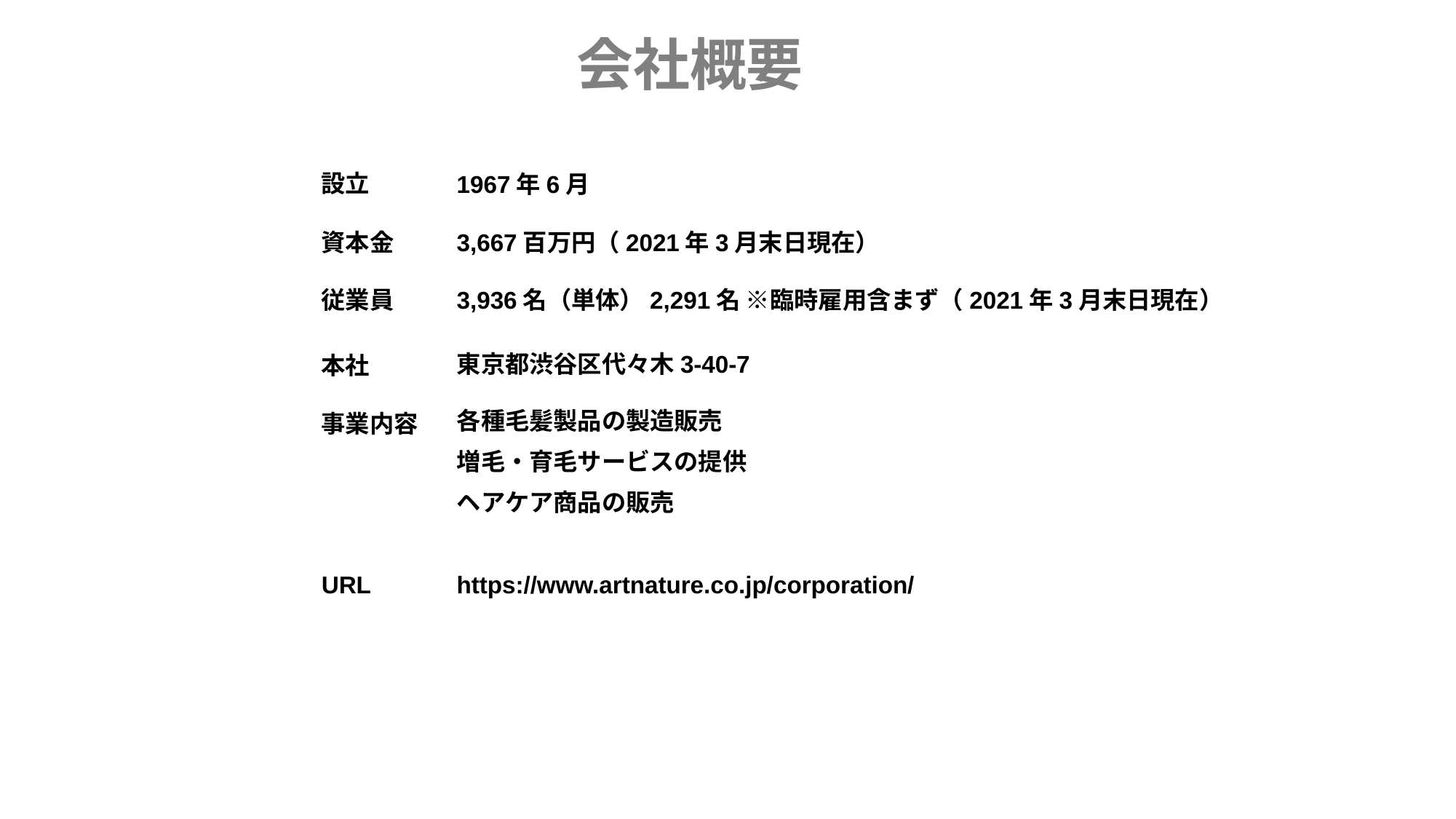

会社概要
設立
資本金
従業員
1967年6月
3,667百万円（2021年3月末日現在）
3,936名（単体）2,291名 ※臨時雇用含まず（2021年3月末日現在）
本社
事業内容
東京都渋谷区代々木3-40-7
各種毛髪製品の製造販売
増毛・育毛サービスの提供
ヘアケア商品の販売
URL
https://www.artnature.co.jp/corporation/